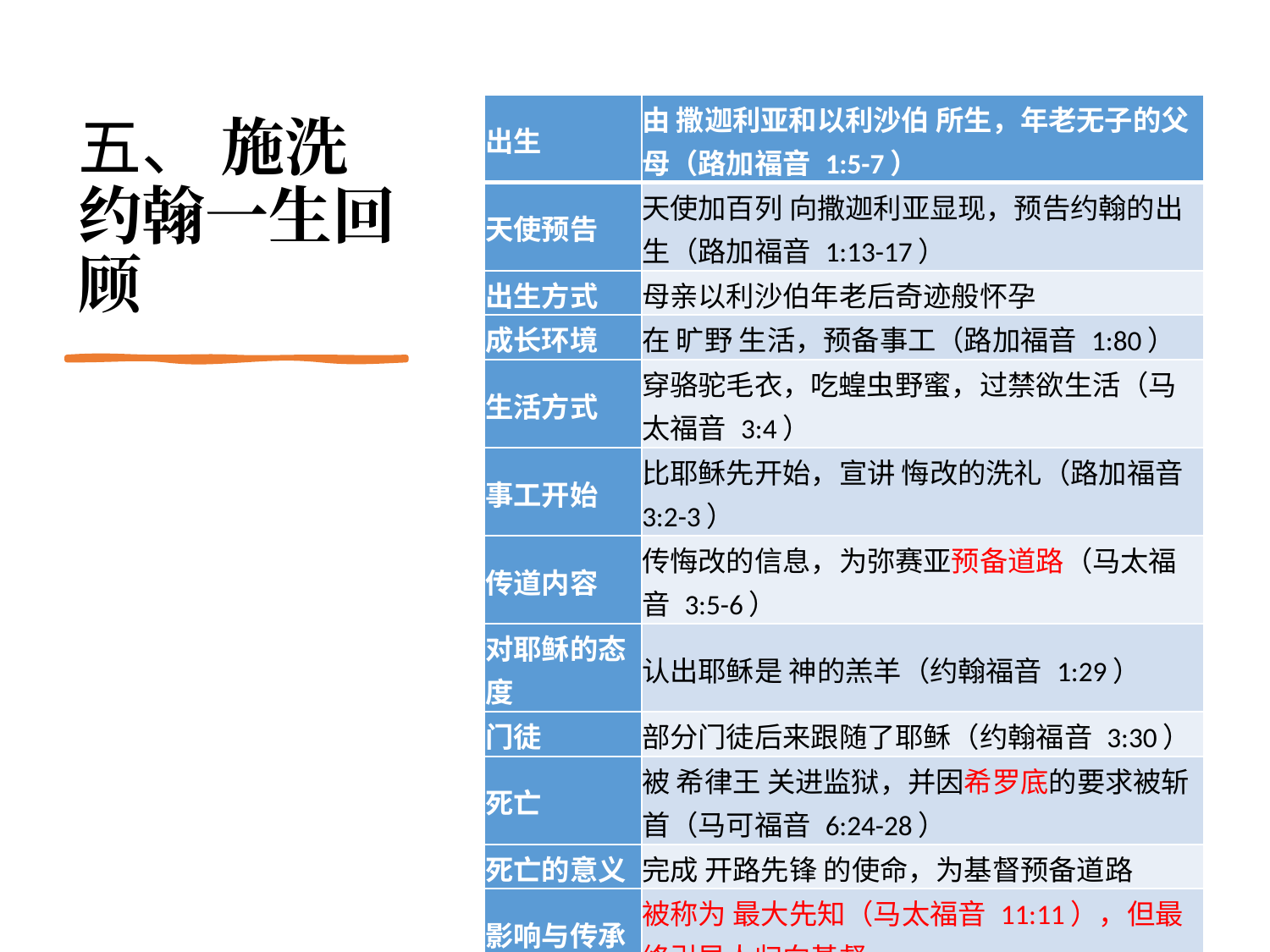

# 五、 施洗约翰一生回顾
| 出生 | 由 撒迦利亚和以利沙伯 所生，年老无子的父母（路加福音 1:5-7） |
| --- | --- |
| 天使预告 | 天使加百列 向撒迦利亚显现，预告约翰的出生（路加福音 1:13-17） |
| 出生方式 | 母亲以利沙伯年老后奇迹般怀孕 |
| 成长环境 | 在 旷野 生活，预备事工（路加福音 1:80） |
| 生活方式 | 穿骆驼毛衣，吃蝗虫野蜜，过禁欲生活（马太福音 3:4） |
| 事工开始 | 比耶稣先开始，宣讲 悔改的洗礼（路加福音 3:2-3） |
| 传道内容 | 传悔改的信息，为弥赛亚预备道路（马太福音 3:5-6） |
| 对耶稣的态度 | 认出耶稣是 神的羔羊（约翰福音 1:29） |
| 门徒 | 部分门徒后来跟随了耶稣（约翰福音 3:30） |
| 死亡 | 被 希律王 关进监狱，并因希罗底的要求被斩首（马可福音 6:24-28） |
| 死亡的意义 | 完成 开路先锋 的使命，为基督预备道路 |
| 影响与传承 | 被称为 最大先知（马太福音 11:11），但最终引导人归向基督 |